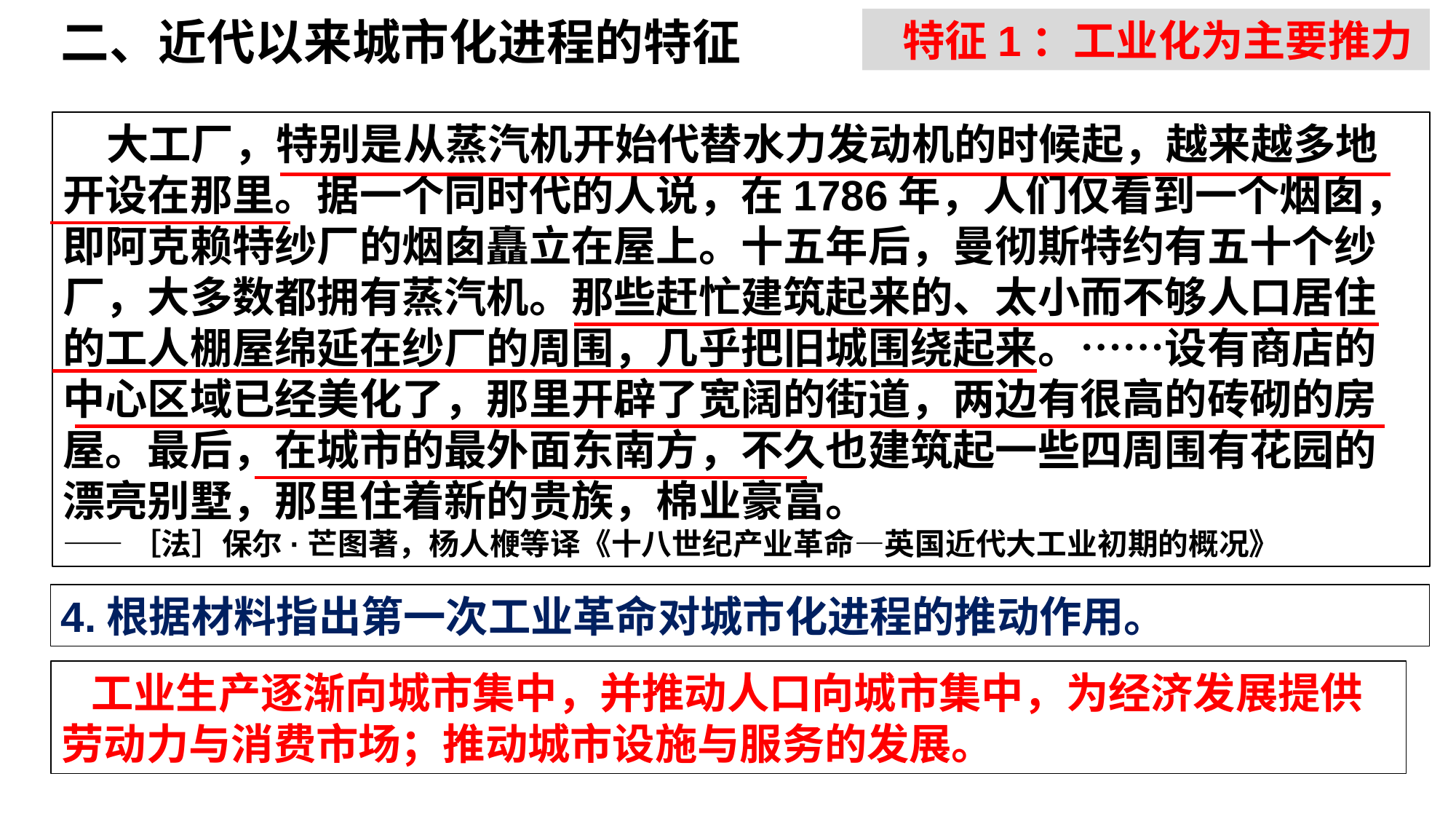

二、近代以来城市化进程的特征
  特征1：工业化为主要推力
      大工厂，特别是从蒸汽机开始代替水力发动机的时候起，越来越多地开设在那里。据一个同时代的人说，在1786年，人们仅看到一个烟囱，即阿克赖特纱厂的烟囱矗立在屋上。十五年后，曼彻斯特约有五十个纱厂，大多数都拥有蒸汽机。那些赶忙建筑起来的、太小而不够人口居住的工人棚屋绵延在纱厂的周围，几乎把旧城围绕起来。……设有商店的中心区域已经美化了，那里开辟了宽阔的街道，两边有很高的砖砌的房屋。最后，在城市的最外面东南方，不久也建筑起一些四周围有花园的漂亮别墅，那里住着新的贵族，棉业豪富。
——［法］保尔·芒图著，杨人楩等译《十八世纪产业革命—英国近代大工业初期的概况》
4.根据材料指出第一次工业革命对城市化进程的推动作用。
  工业生产逐渐向城市集中，并推动人口向城市集中，为经济发展提供劳动力与消费市场；推动城市设施与服务的发展。